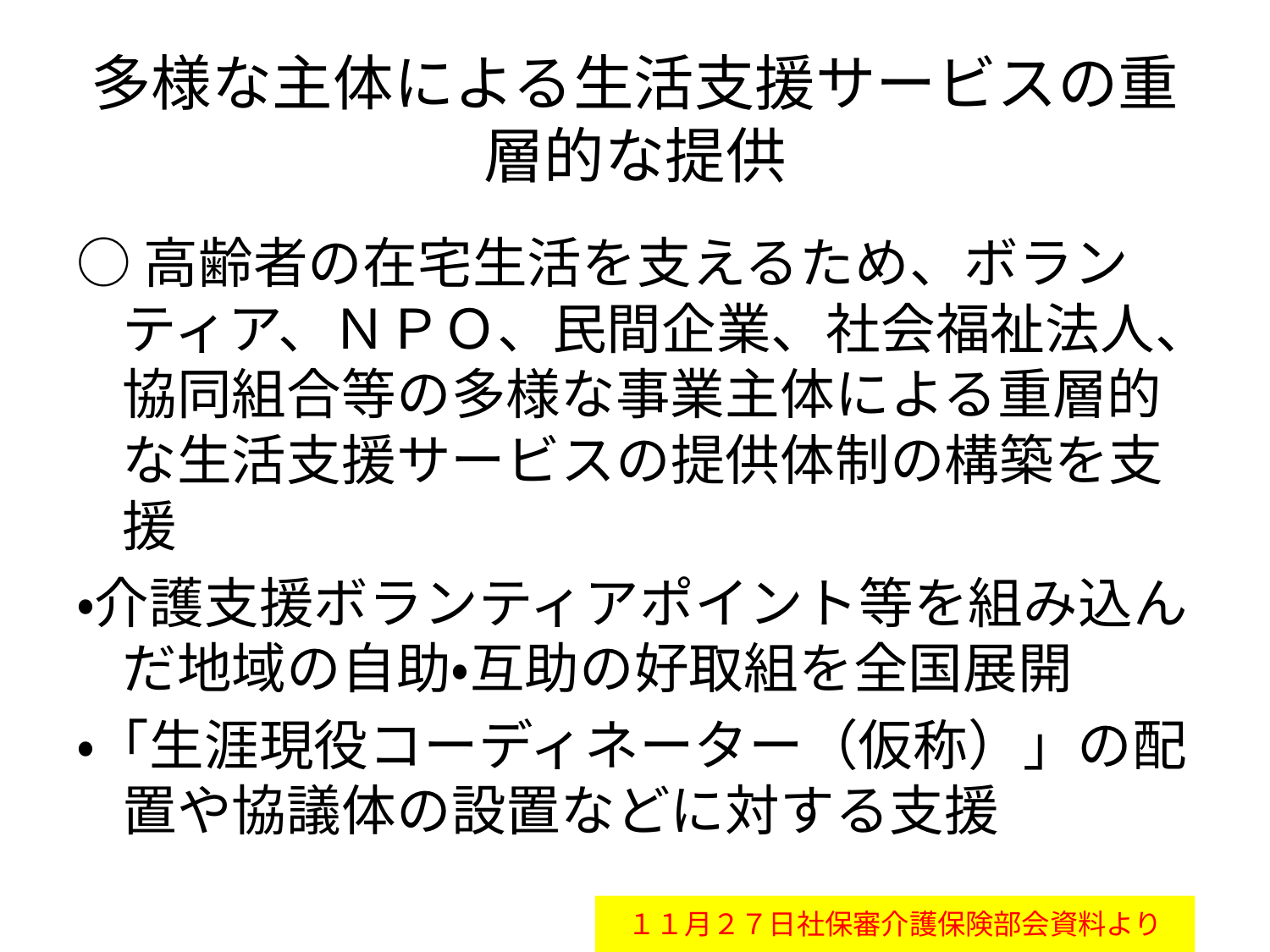

# 多様な主体による生活支援サービスの重層的な提供
○高齢者の在宅生活を支えるため、ボランティア、ＮＰＯ、⺠間企業、社会福祉法⼈、協同組合等の多様な事業主体による重層的な生活支援サービスの提供体制の構築を支援
・介護支援ボランティアポイント等を組み込んだ地域の自助・互助の好取組を全国展開
・「生涯現役コーディネーター（仮称）」の配置や協議体の設置などに対する支援
１１月２７日社保審介護保険部会資料より